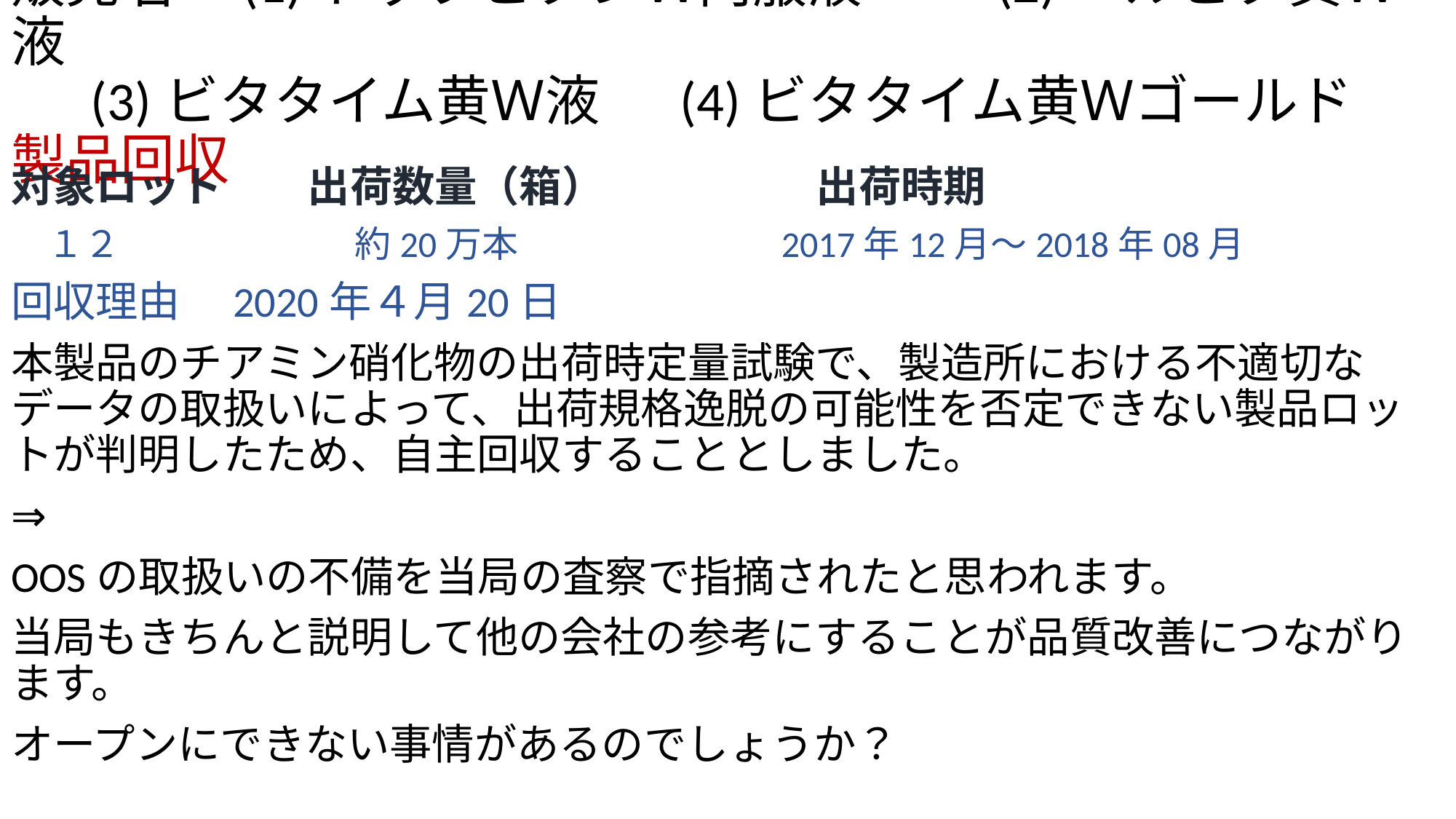

# 販売名　(1)トップビタンＷ内服液　　 (2)ヘルビタ黄Ｗ液 　 (3)ビタタイム黄Ｗ液　 (4)ビタタイム黄Ｗゴールド　製品回収
対象ロット　　出荷数量（箱）　　　　　出荷時期
　１２　　 　　　　 約20万本　　　　　　　2017年12月～2018年08月
回収理由　2020年４月20日
本製品のチアミン硝化物の出荷時定量試験で、製造所における不適切なデータの取扱いによって、出荷規格逸脱の可能性を否定できない製品ロットが判明したため、自主回収することとしました。
⇒
OOSの取扱いの不備を当局の査察で指摘されたと思われます。
当局もきちんと説明して他の会社の参考にすることが品質改善につながります。
オープンにできない事情があるのでしょうか？